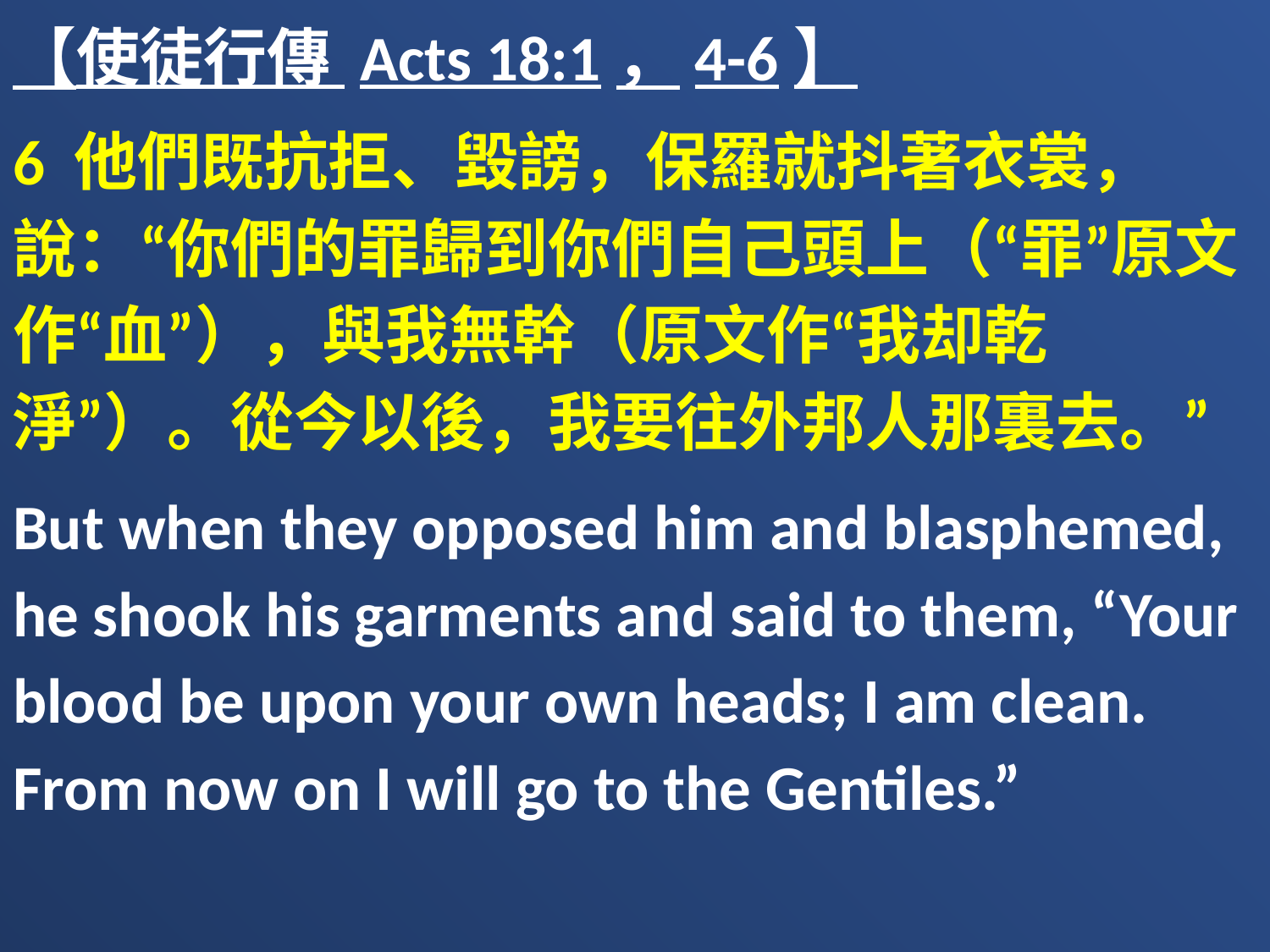

【使徒行傳 Acts 18:1，4-6】
6 他們既抗拒、毀謗，保羅就抖著衣裳，說：“你們的罪歸到你們自己頭上（“罪”原文作“血”），與我無幹（原文作“我却乾淨”）。從今以後，我要往外邦人那裏去。”
But when they opposed him and blasphemed, he shook his garments and said to them, “Your blood be upon your own heads; I am clean. From now on I will go to the Gentiles.”